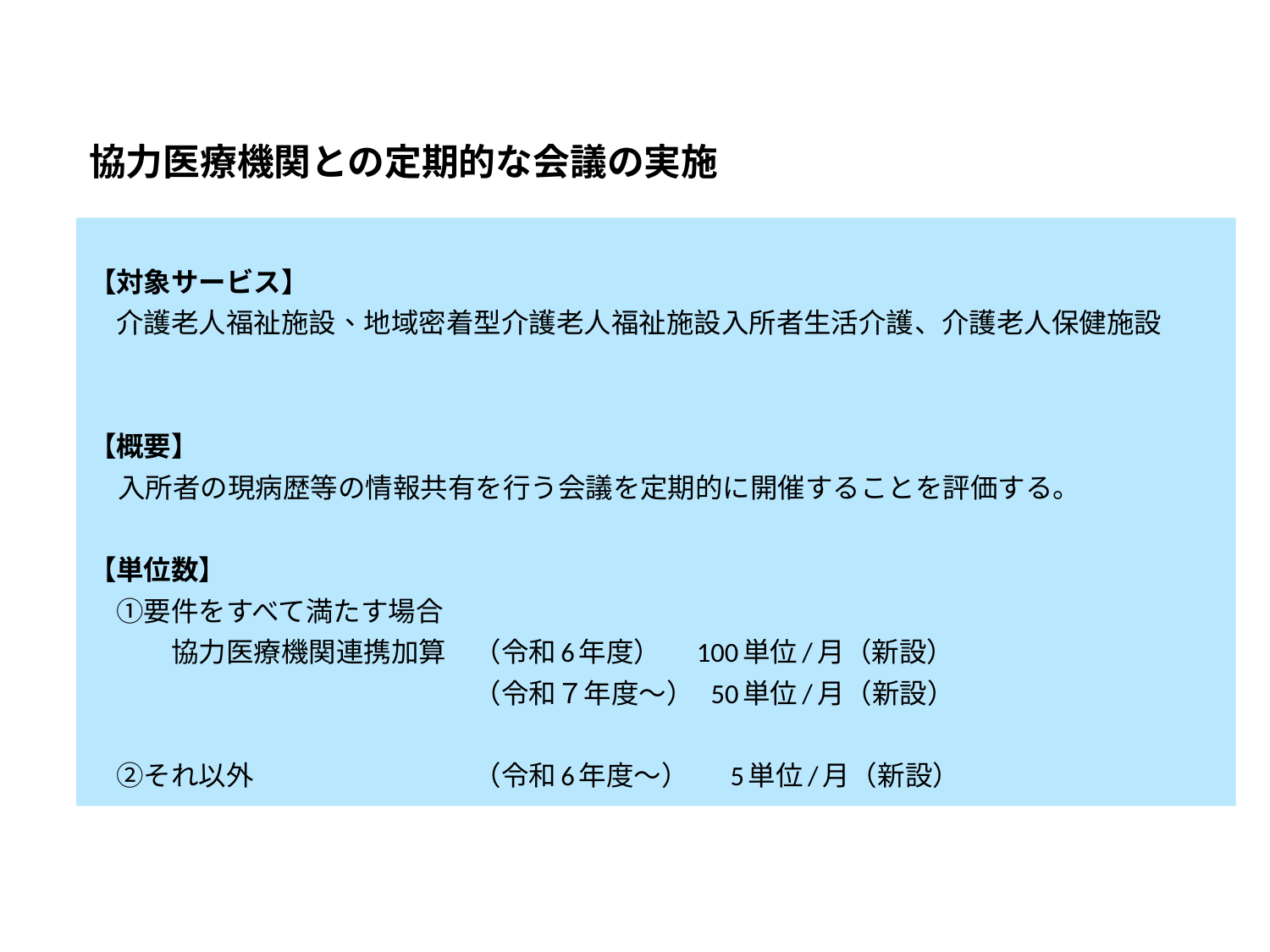

# 協力医療機関との定期的な会議の実施

【対象サービス】
　介護老人福祉施設、地域密着型介護老人福祉施設入所者生活介護、介護老人保健施設

【概要】
入所者の現病歴等の情報共有を行う会議を定期的に開催することを評価する。

【単位数】
　①要件をすべて満たす場合
　　　協力医療機関連携加算　（令和6年度）     100単位/月（新設）
　　　　　　　　　　　　　　（令和７年度～）  50単位/月（新設）

　②それ以外　　　　　　　　（令和6年度～）      5単位/月（新設）